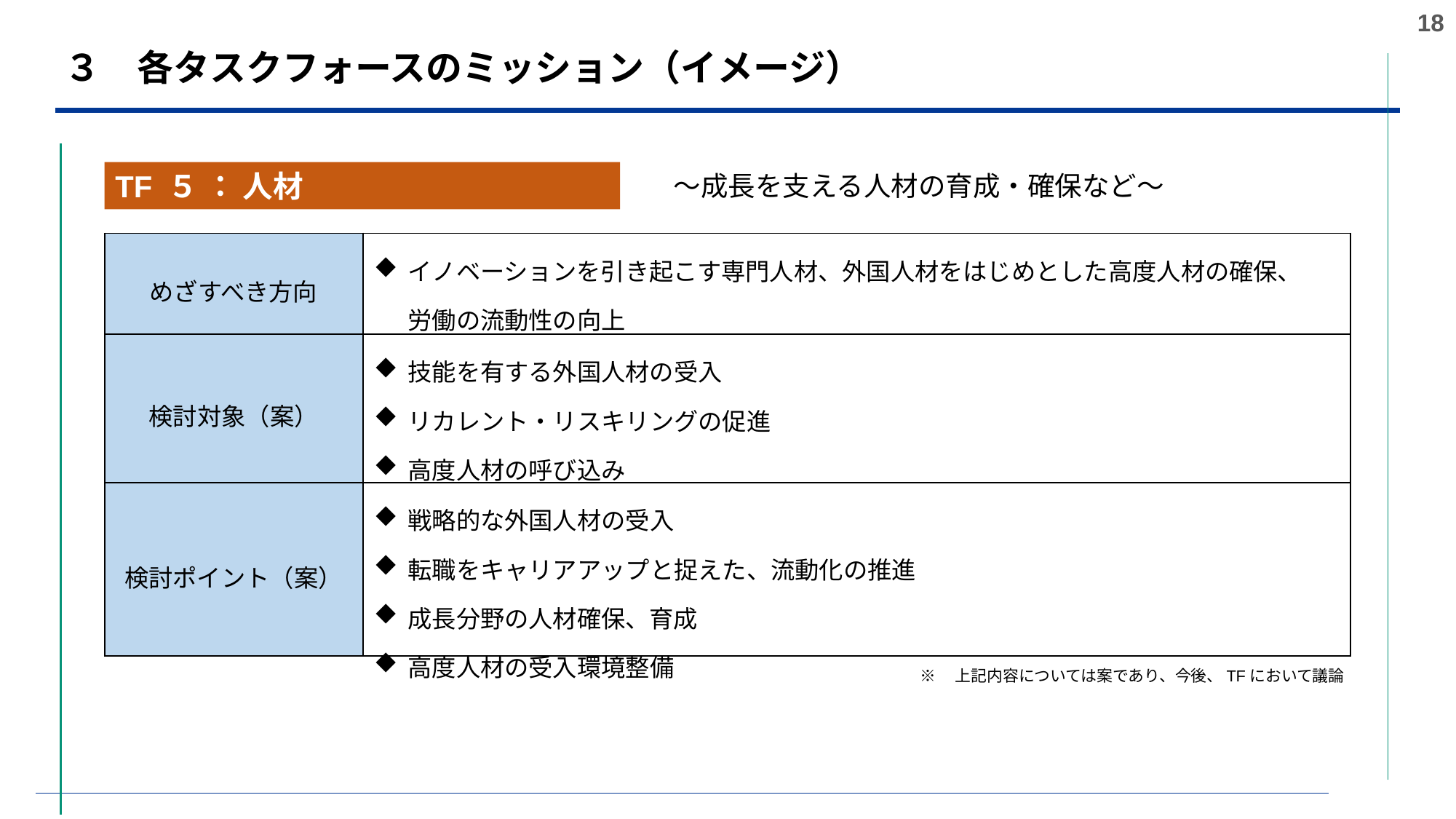

18
３　各タスクフォースのミッション（イメージ）
TF ５ ： 人材
～成長を支える人材の育成・確保など～
| めざすべき方向 | イノベーションを引き起こす専門人材、外国人材をはじめとした高度人材の確保、 労働の流動性の向上 |
| --- | --- |
| 検討対象（案） | 技能を有する外国人材の受入 リカレント・リスキリングの促進 高度人材の呼び込み |
| 検討ポイント（案） | 戦略的な外国人材の受入 転職をキャリアアップと捉えた、流動化の推進 成長分野の人材確保、育成 高度人材の受入環境整備 |
※　上記内容については案であり、今後、TFにおいて議論